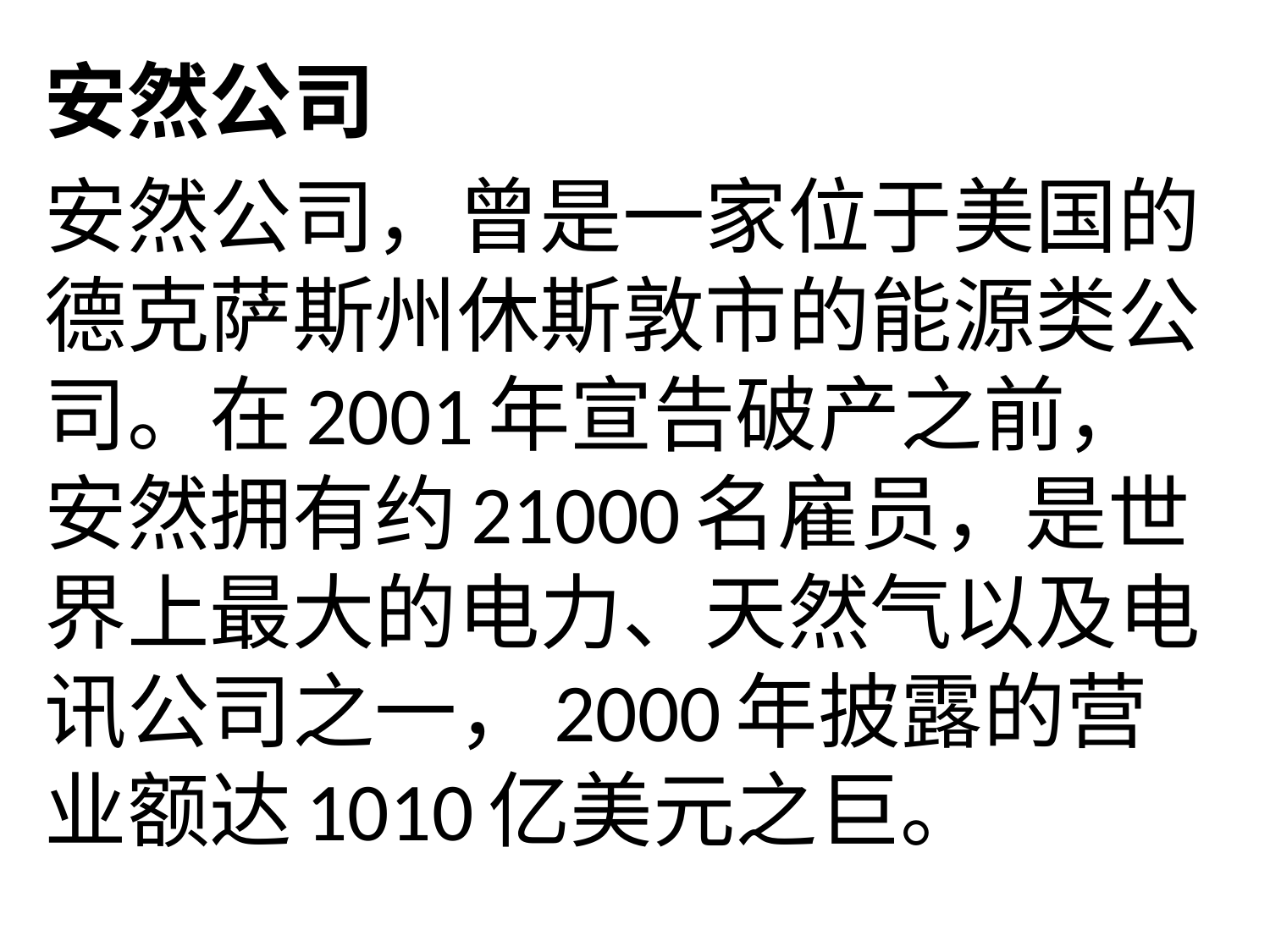

安然公司
安然公司，曾是一家位于美国的德克萨斯州休斯敦市的能源类公司。在2001年宣告破产之前，安然拥有约21000名雇员，是世界上最大的电力、天然气以及电讯公司之一，2000年披露的营业额达1010亿美元之巨。